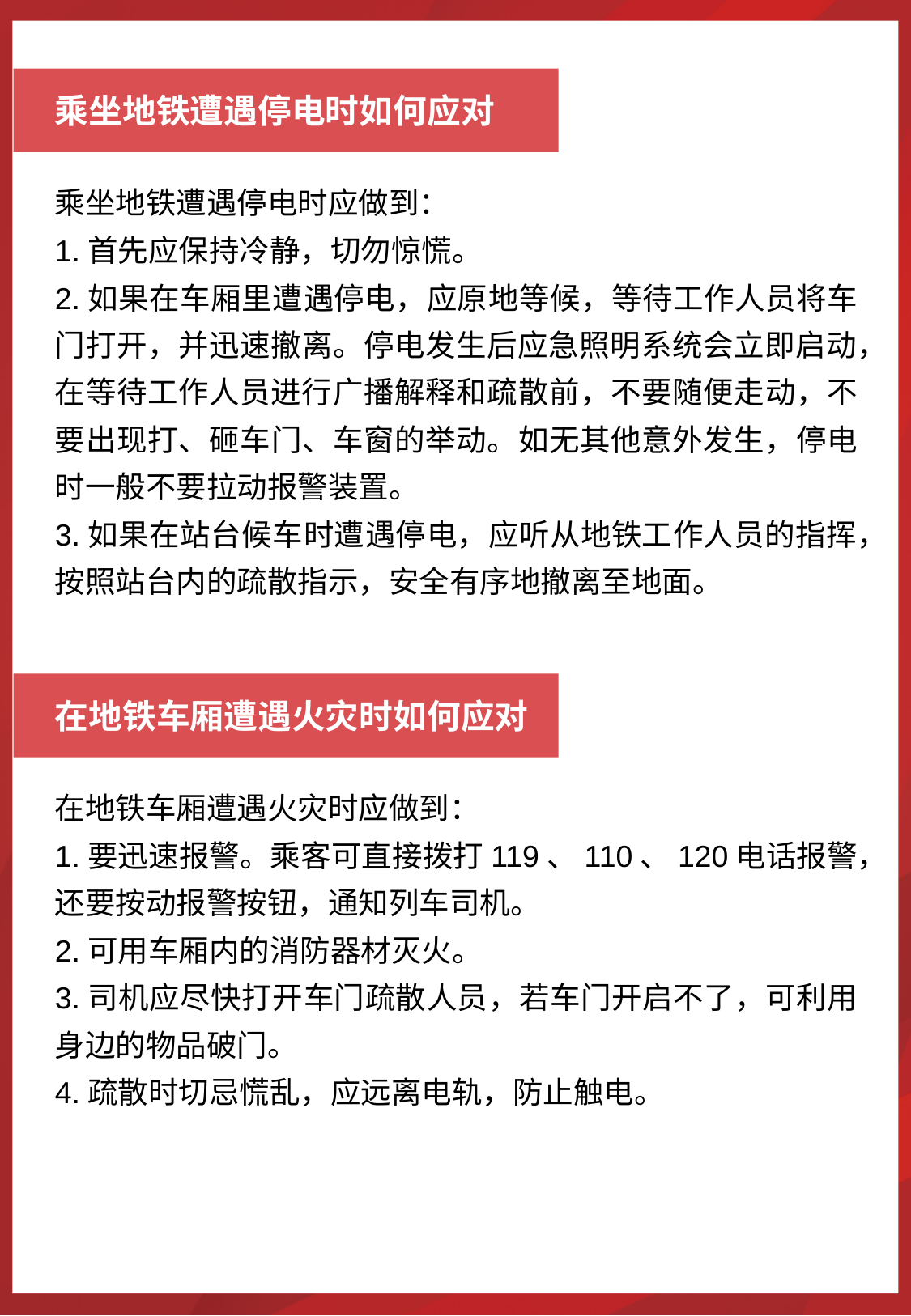

乘坐地铁遭遇停电时如何应对
乘坐地铁遭遇停电时应做到：
1.首先应保持冷静，切勿惊慌。
2.如果在车厢里遭遇停电，应原地等候，等待工作人员将车门打开，并迅速撤离。停电发生后应急照明系统会立即启动，在等待工作人员进行广播解释和疏散前，不要随便走动，不要出现打、砸车门、车窗的举动。如无其他意外发生，停电时一般不要拉动报警装置。
3.如果在站台候车时遭遇停电，应听从地铁工作人员的指挥，按照站台内的疏散指示，安全有序地撤离至地面。

在地铁车厢遭遇火灾时如何应对
在地铁车厢遭遇火灾时应做到：
1.要迅速报警。乘客可直接拨打119、110、120电话报警，还要按动报警按钮，通知列车司机。
2.可用车厢内的消防器材灭火。
3.司机应尽快打开车门疏散人员，若车门开启不了，可利用身边的物品破门。
4.疏散时切忌慌乱，应远离电轨，防止触电。